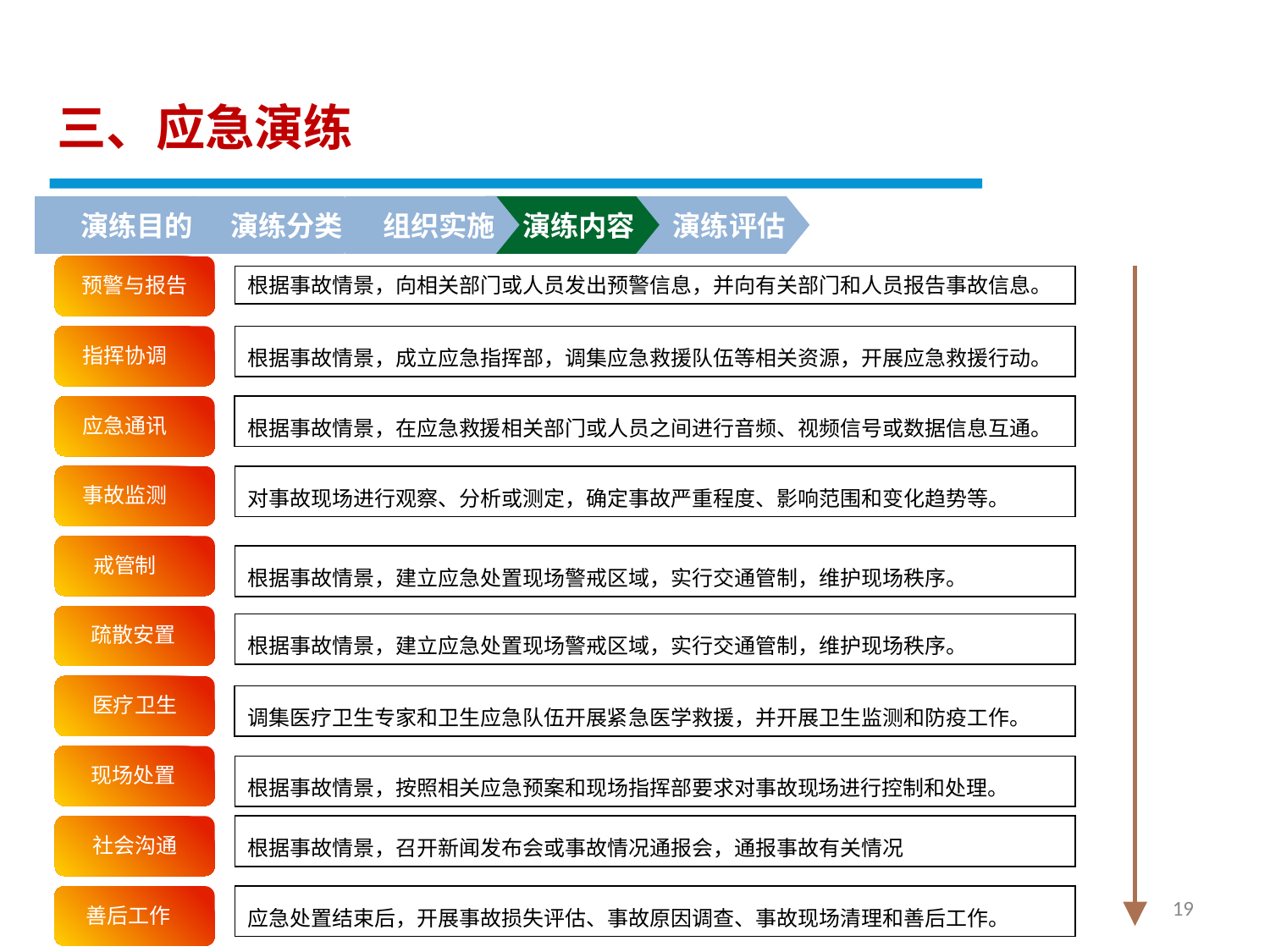

三、应急演练

演练目的
演练分类
组织实施
演练内容
演练评估

预警与报告
根据事故情景，向相关部门或人员发出预警信息，并向有关部门和人员报告事故信息。

根据事故情景，成立应急指挥部，调集应急救援队伍等相关资源，开展应急救援行动。
指挥协调
根据事故情景，在应急救援相关部门或人员之间进行音频、视频信号或数据信息互通。

应急通讯

事故监测
对事故现场进行观察、分析或测定，确定事故严重程度、影响范围和变化趋势等。
应急通讯

戒管制
根据事故情景，建立应急处置现场警戒区域，实行交通管制，维护现场秩序。

根据事故情景，建立应急处置现场警戒区域，实行交通管制，维护现场秩序。
 疏散安置

医疗卫生
调集医疗卫生专家和卫生应急队伍开展紧急医学救援，并开展卫生监测和防疫工作。

 现场处置
根据事故情景，按照相关应急预案和现场指挥部要求对事故现场进行控制和处理。

根据事故情景，召开新闻发布会或事故情况通报会，通报事故有关情况
社会沟通
19
应急处置结束后，开展事故损失评估、事故原因调查、事故现场清理和善后工作。

善后工作